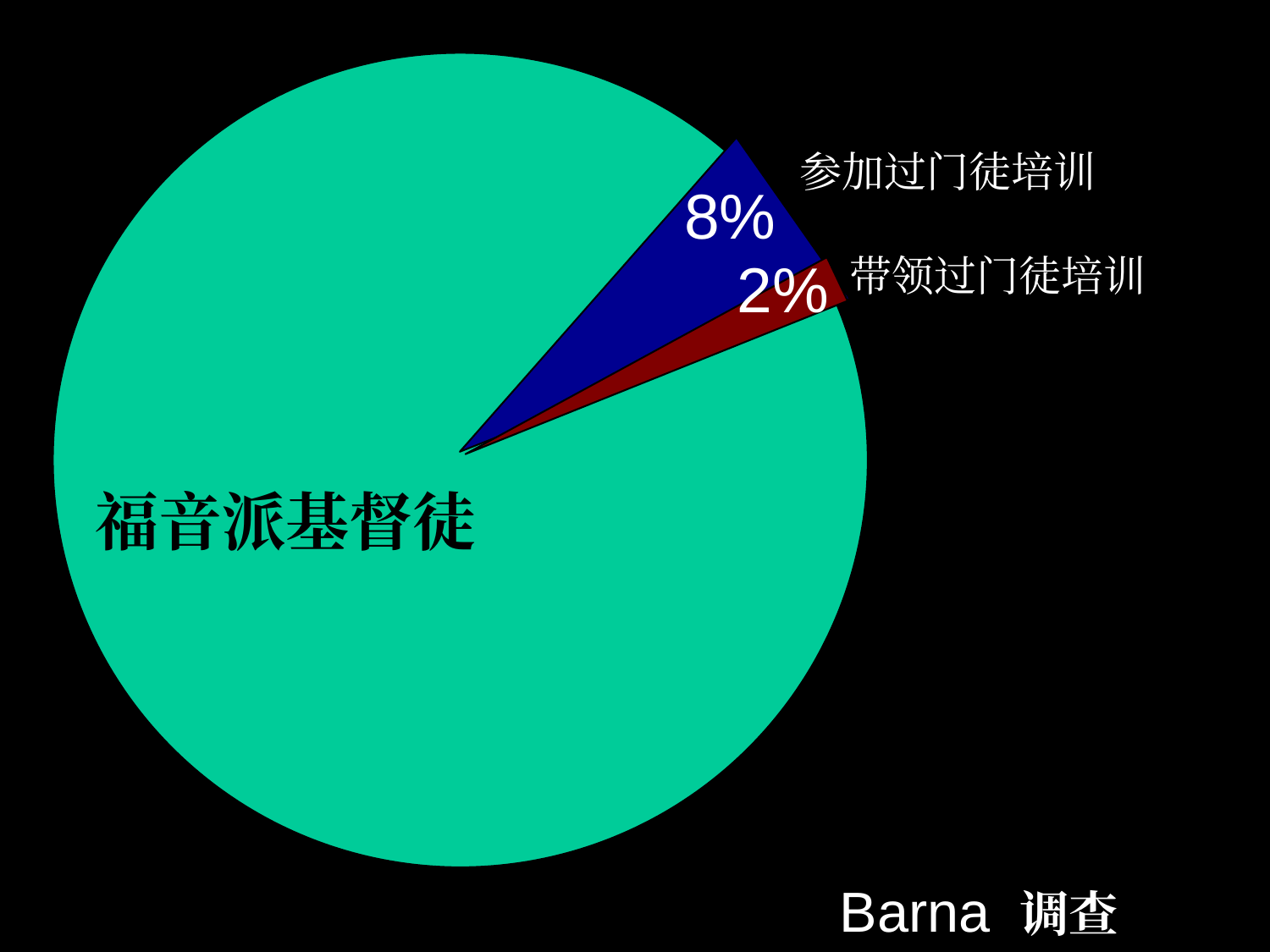

参加过门徒培训
8%

带领过门徒培训
2%
福音派基督徒
# Barna 调查